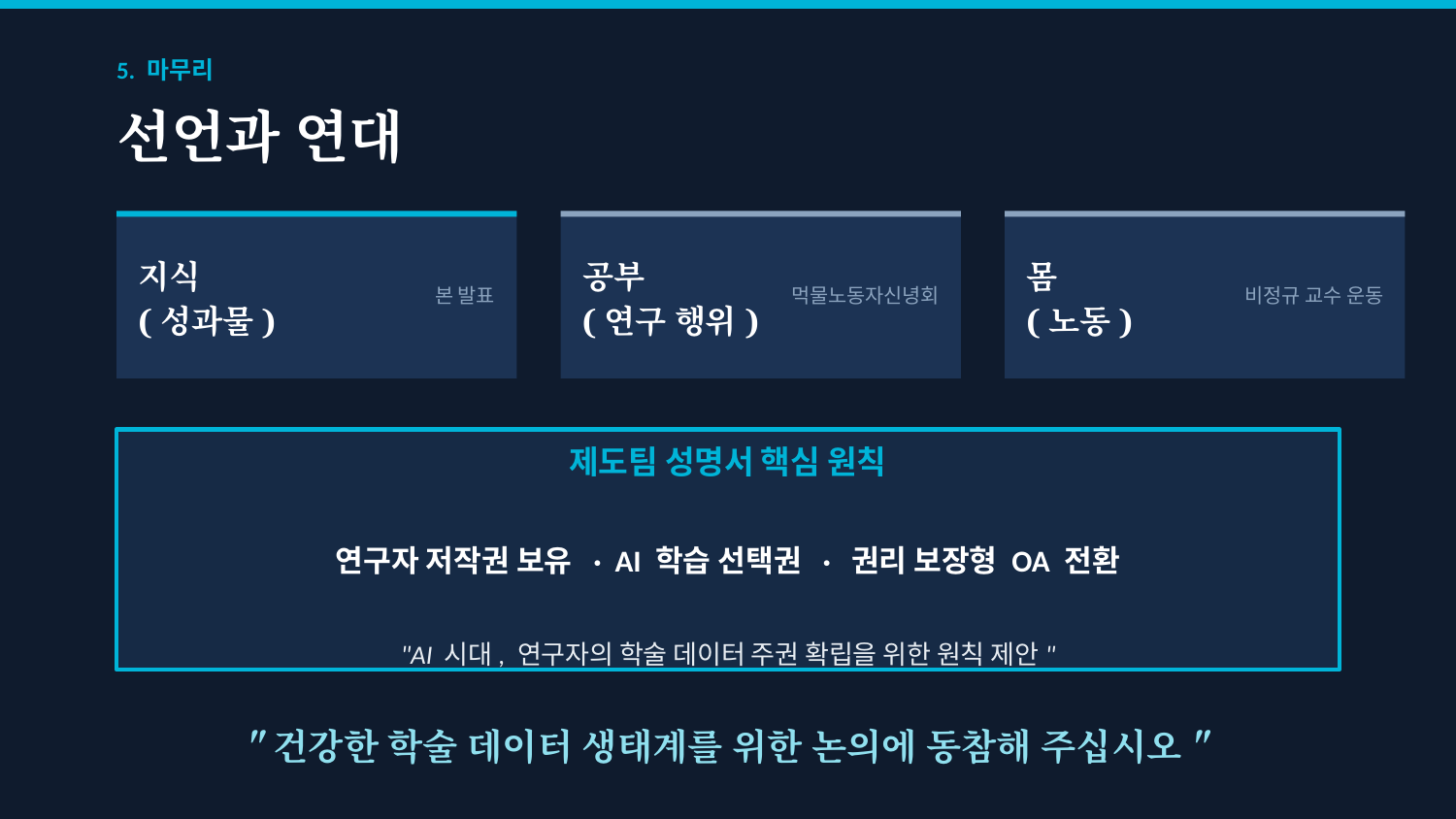

5. 마무리
선언과 연대

지식
(성과물)
본 발표
공부
(연구 행위)
먹물노동자신녕회
몸
(노동)
비정규 교수 운동

제도팀 성명서 핵심 원칙

연구자 저작권 보유  ·  AI 학습 선택권  ·  권리 보장형 OA 전환

"AI 시대, 연구자의 학술 데이터 주권 확립을 위한 원칙 제안"
"건강한 학술 데이터 생태계를 위한 논의에 동참해 주십시오"